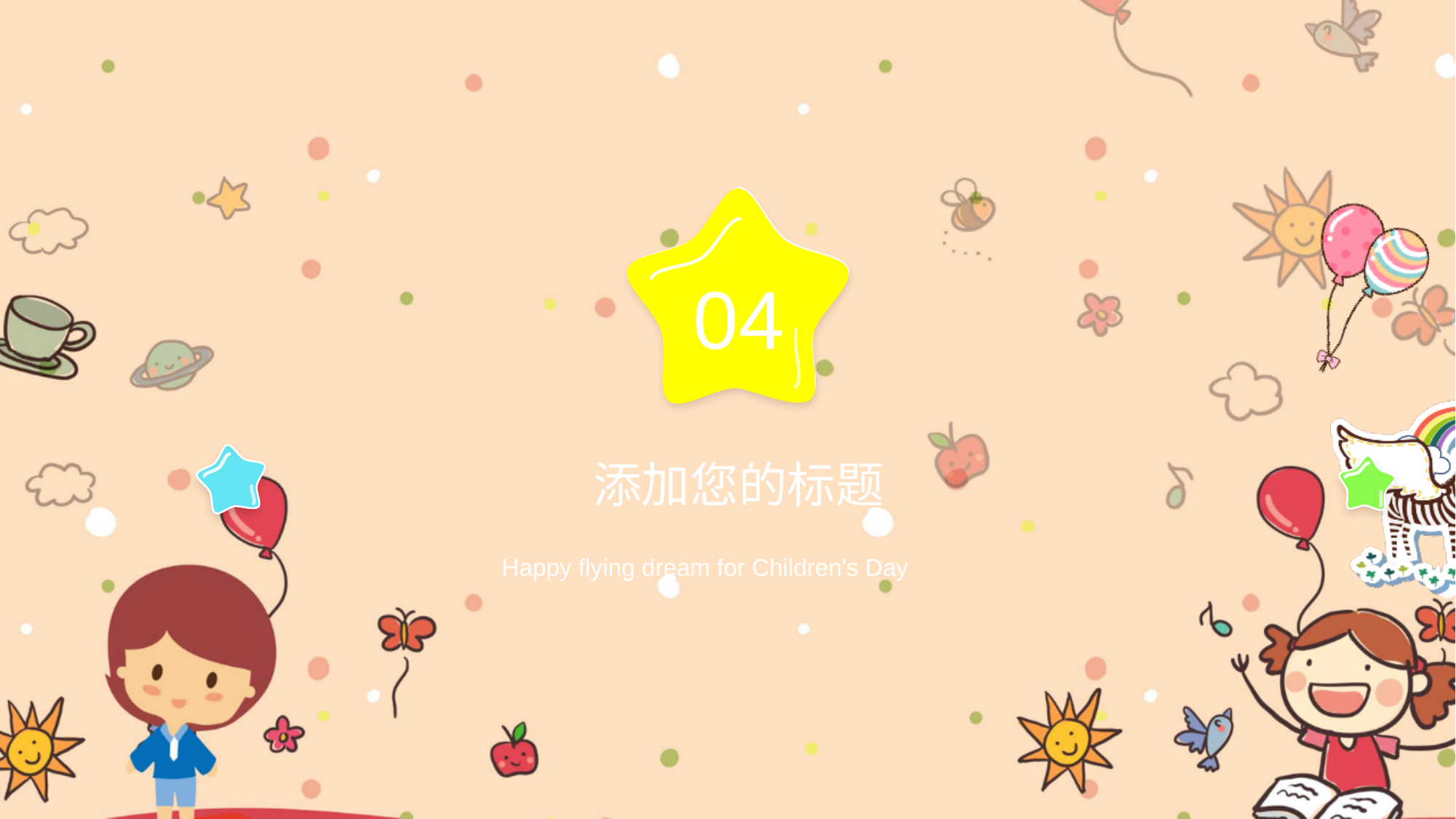

04

添加您的标题

Happy flying dream for Children's Day